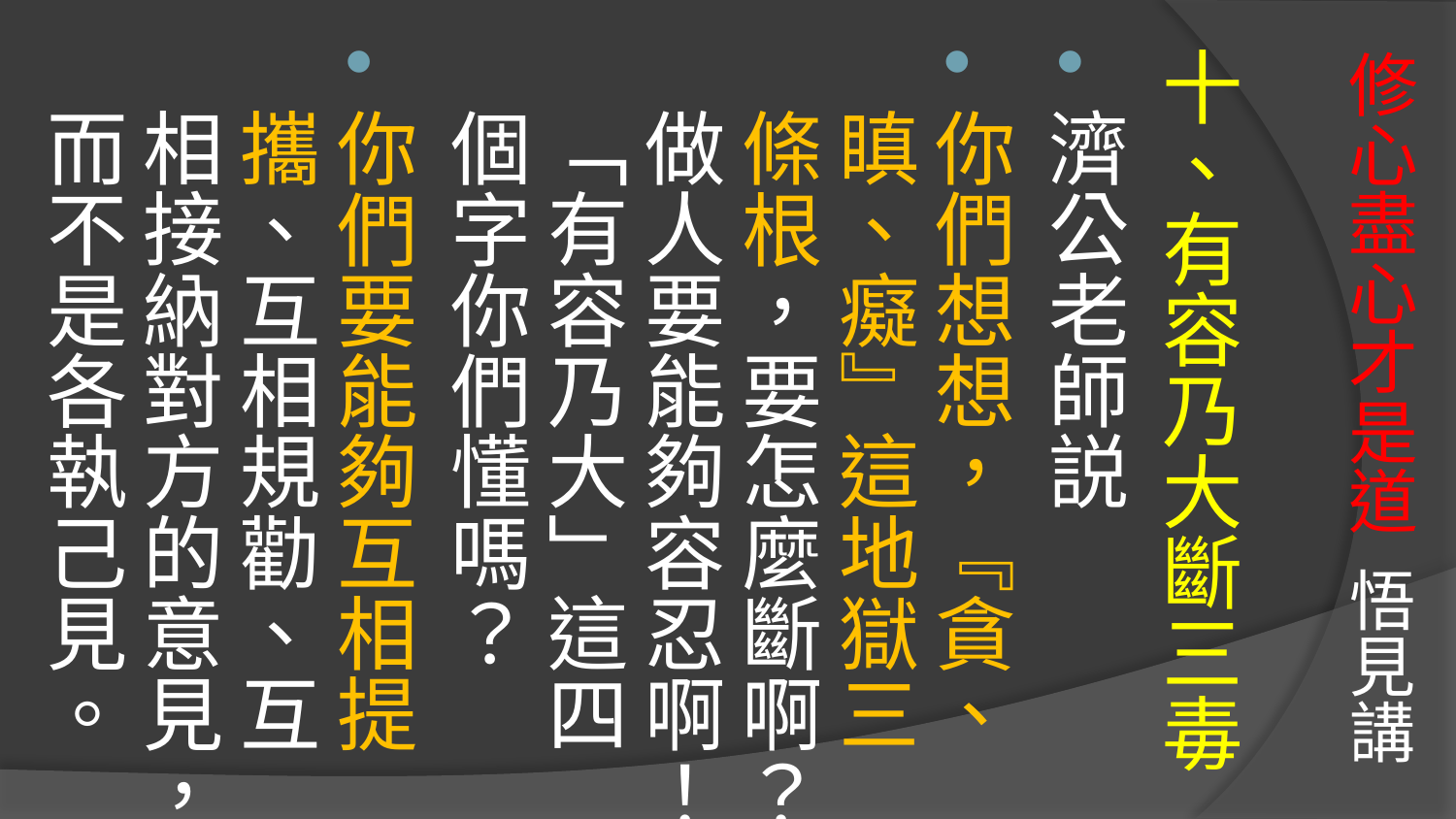

# 修心盡心才是道  悟見講
十、有容乃大斷三毒
濟公老師説
你們想想，『貪、瞋、癡』這地獄三條根，要怎麼斷啊？做人要能夠容忍啊！「有容乃大」這四個字你們懂嗎？
你們要能夠互相提攜、互相規勸、互相接納對方的意見，而不是各執己見。